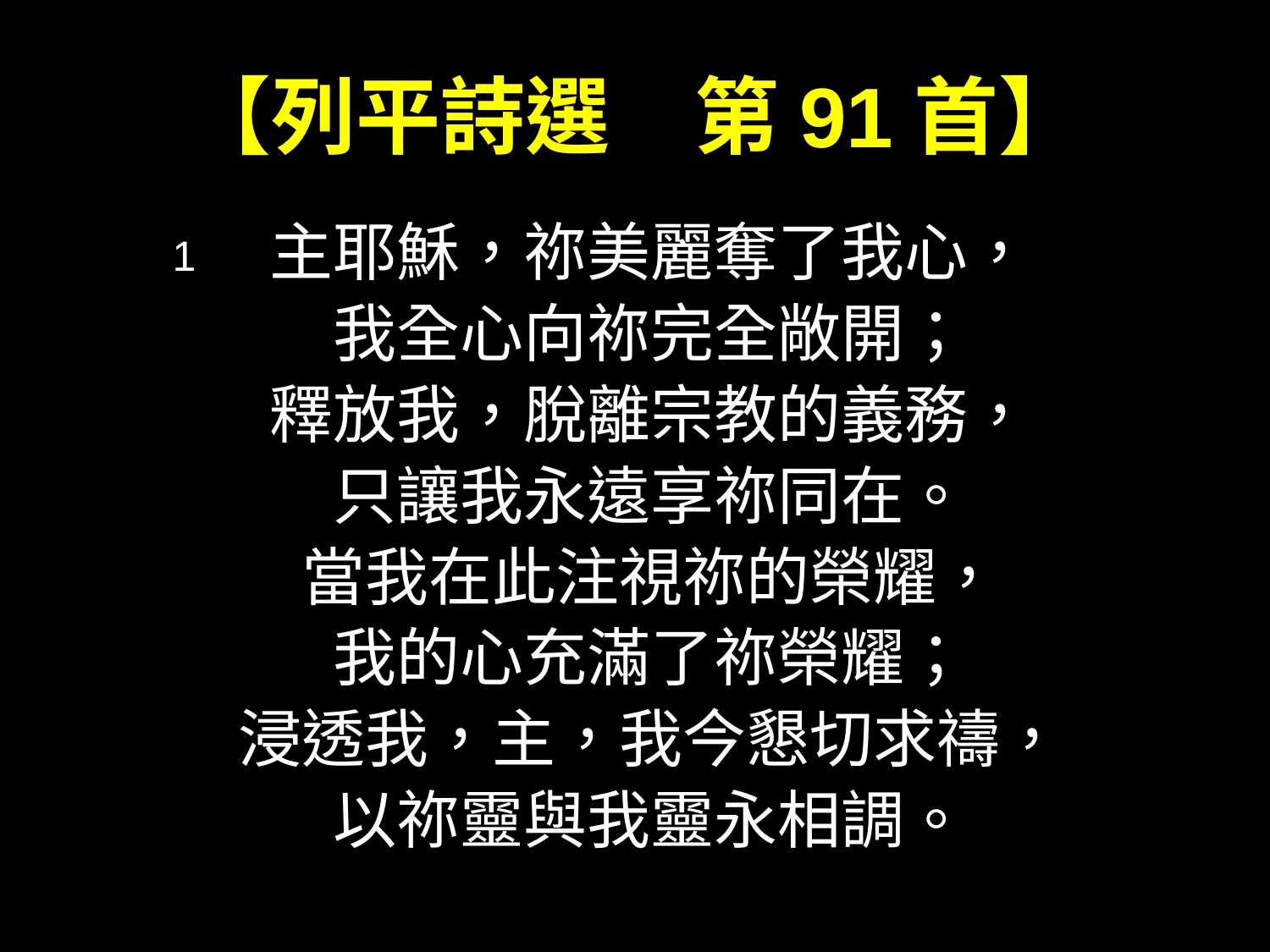

【列平詩選　第91首】
主耶穌，祢美麗奪了我心，
我全心向祢完全敞開；
釋放我，脫離宗教的義務，
只讓我永遠享祢同在。
當我在此注視祢的榮耀，
我的心充滿了祢榮耀；
浸透我，主，我今懇切求禱，
以祢靈與我靈永相調。
1